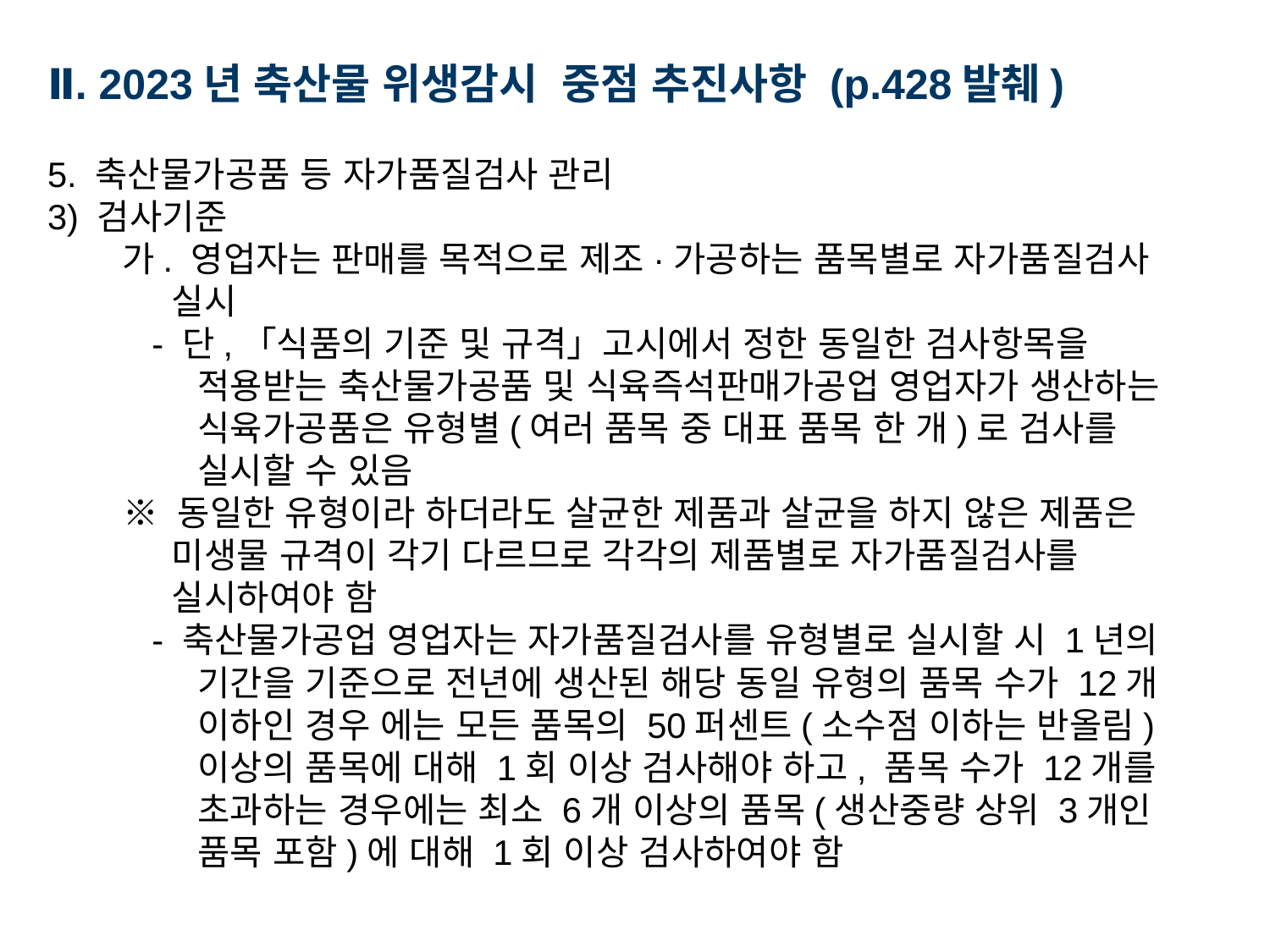

Ⅱ. 2023년 축산물 위생감시  중점 추진사항 (p.428발췌)
5. 축산물가공품 등 자가품질검사 관리
3) 검사기준
   가. 영업자는 판매를 목적으로 제조·가공하는 품목별로 자가품질검사 실시
       - 단,「식품의 기준 및 규격」고시에서 정한 동일한 검사항목을 적용받는 축산물가공품 및 식육즉석판매가공업 영업자가 생산하는 식육가공품은 유형별(여러 품목 중 대표 품목 한 개)로 검사를 실시할 수 있음
    ※ 동일한 유형이라 하더라도 살균한 제품과 살균을 하지 않은 제품은 미생물 규격이 각기 다르므로 각각의 제품별로 자가품질검사를 실시하여야 함
       - 축산물가공업 영업자는 자가품질검사를 유형별로 실시할 시 1년의 기간을 기준으로 전년에 생산된 해당 동일 유형의 품목 수가 12개 이하인 경우 에는 모든 품목의 50퍼센트(소수점 이하는 반올림) 이상의 품목에 대해 1회 이상 검사해야 하고, 품목 수가 12개를 초과하는 경우에는 최소 6개 이상의 품목(생산중량 상위 3개인 품목 포함)에 대해 1회 이상 검사하여야 함